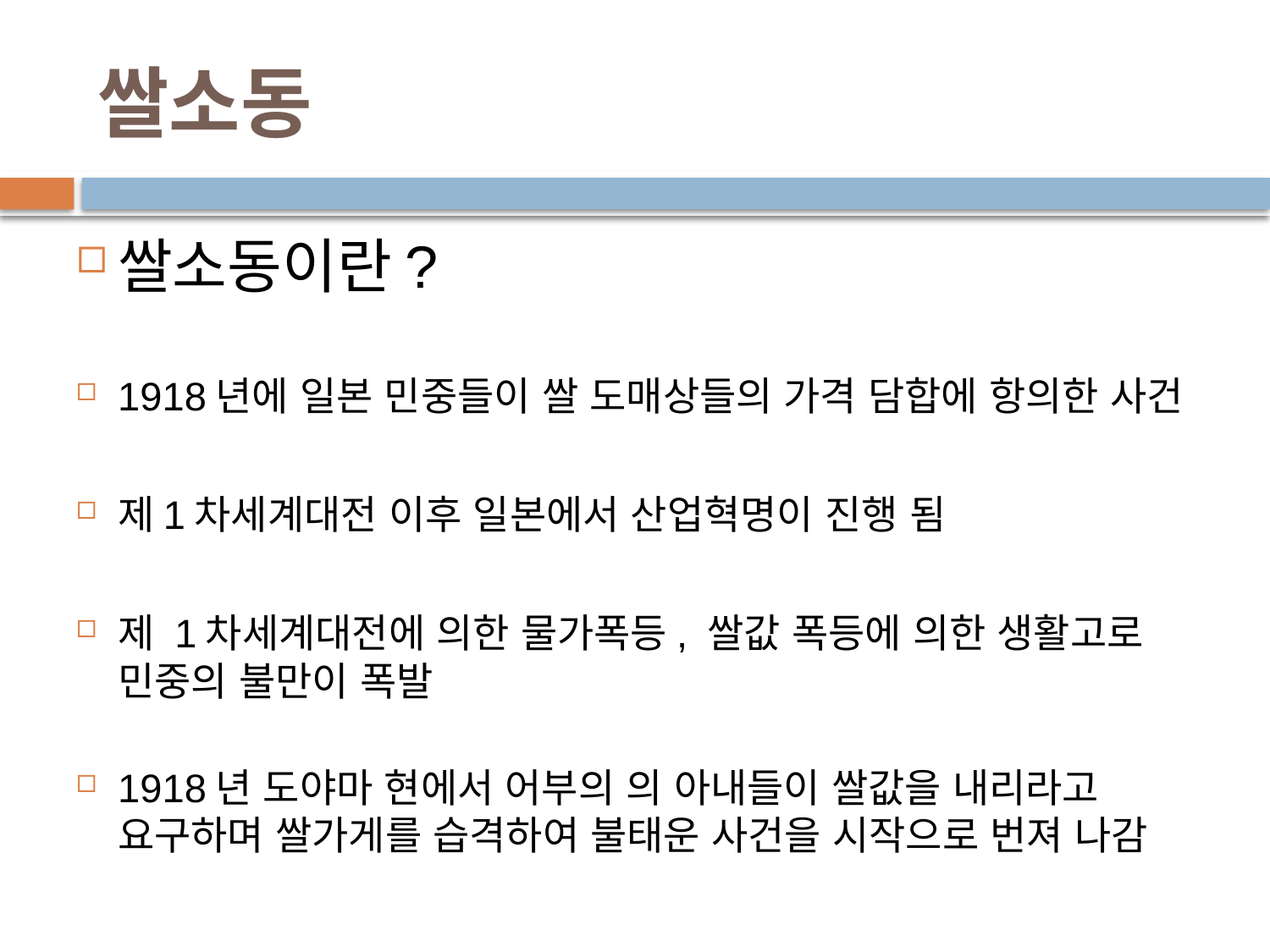

# 쌀소동
쌀소동이란?

1918년에 일본 민중들이 쌀 도매상들의 가격 담합에 항의한 사건

제1차세계대전 이후 일본에서 산업혁명이 진행 됨

제 1차세계대전에 의한 물가폭등, 쌀값 폭등에 의한 생활고로 민중의 불만이 폭발
1918년 도야마 현에서 어부의 의 아내들이 쌀값을 내리라고 요구하며 쌀가게를 습격하여 불태운 사건을 시작으로 번져 나감